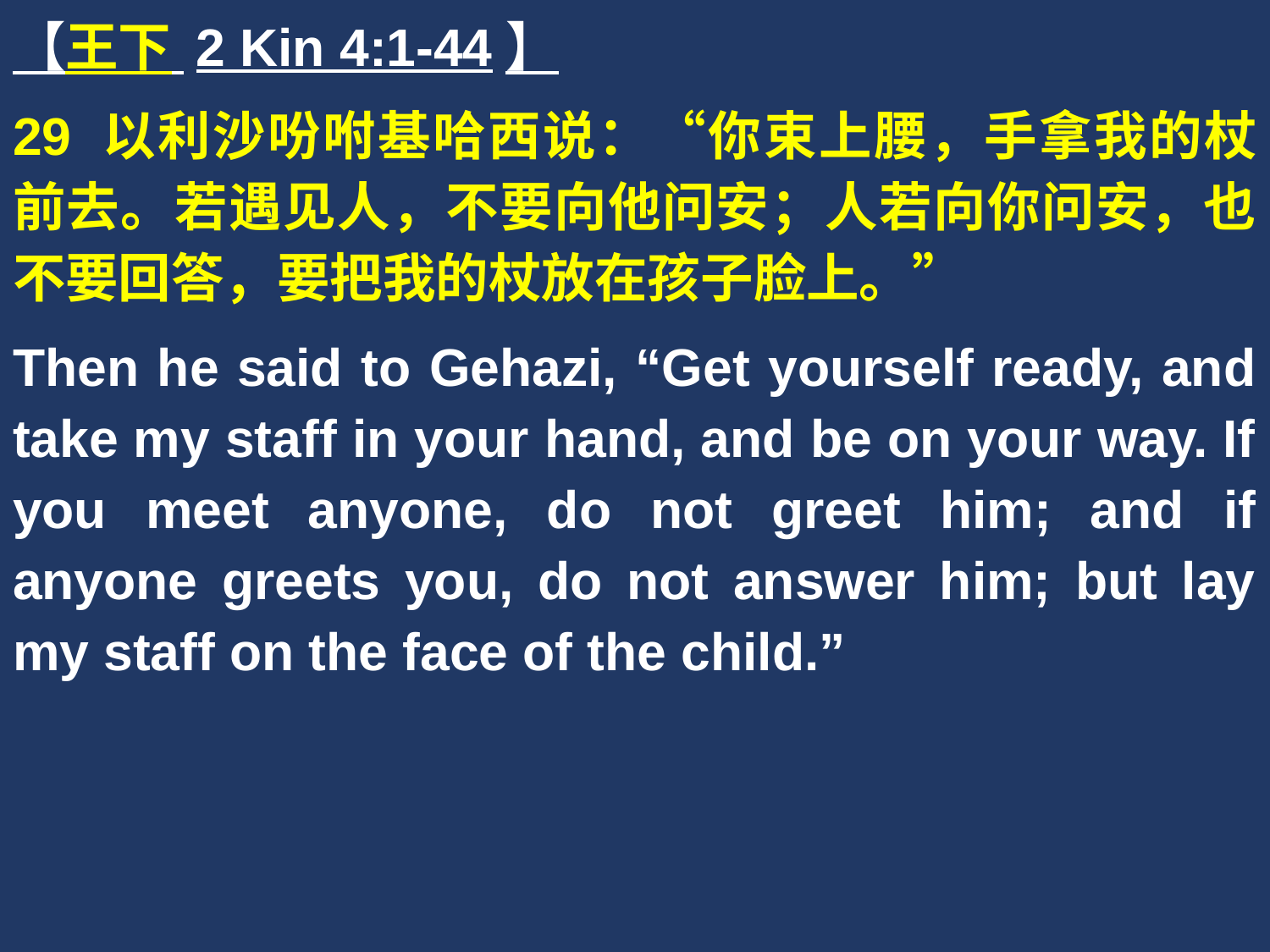

【王下 2 Kin 4:1-44】
29 以利沙吩咐基哈西说：“你束上腰，手拿我的杖前去。若遇见人，不要向他问安；人若向你问安，也不要回答，要把我的杖放在孩子脸上。”
Then he said to Gehazi, “Get yourself ready, and take my staff in your hand, and be on your way. If you meet anyone, do not greet him; and if anyone greets you, do not answer him; but lay my staff on the face of the child.”